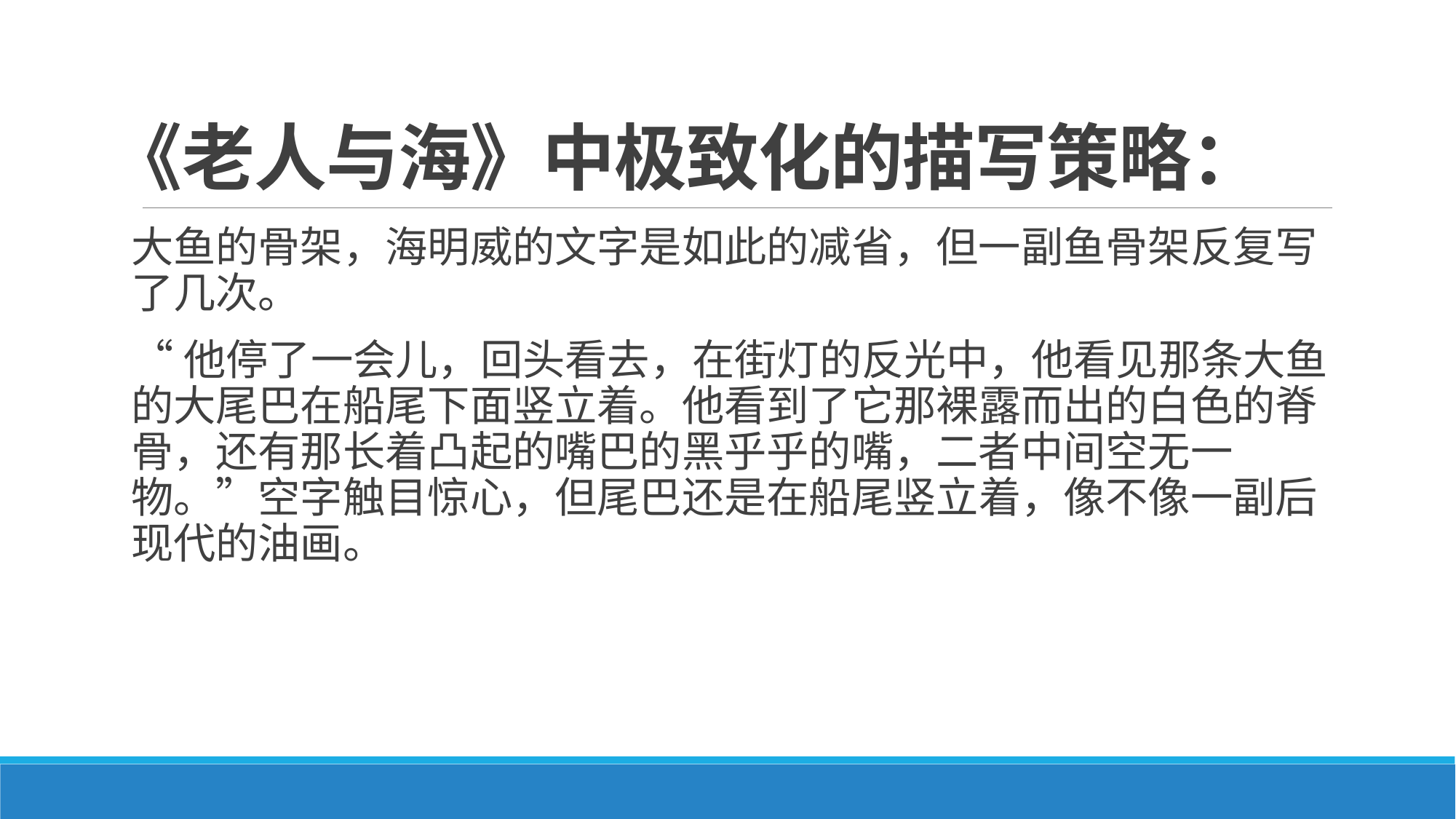

# 《老人与海》中极致化的描写策略：
大鱼的骨架，海明威的文字是如此的减省，但一副鱼骨架反复写了几次。
“他停了一会儿，回头看去，在街灯的反光中，他看见那条大鱼的大尾巴在船尾下面竖立着。他看到了它那裸露而出的白色的脊骨，还有那长着凸起的嘴巴的黑乎乎的嘴，二者中间空无一物。”空字触目惊心，但尾巴还是在船尾竖立着，像不像一副后现代的油画。